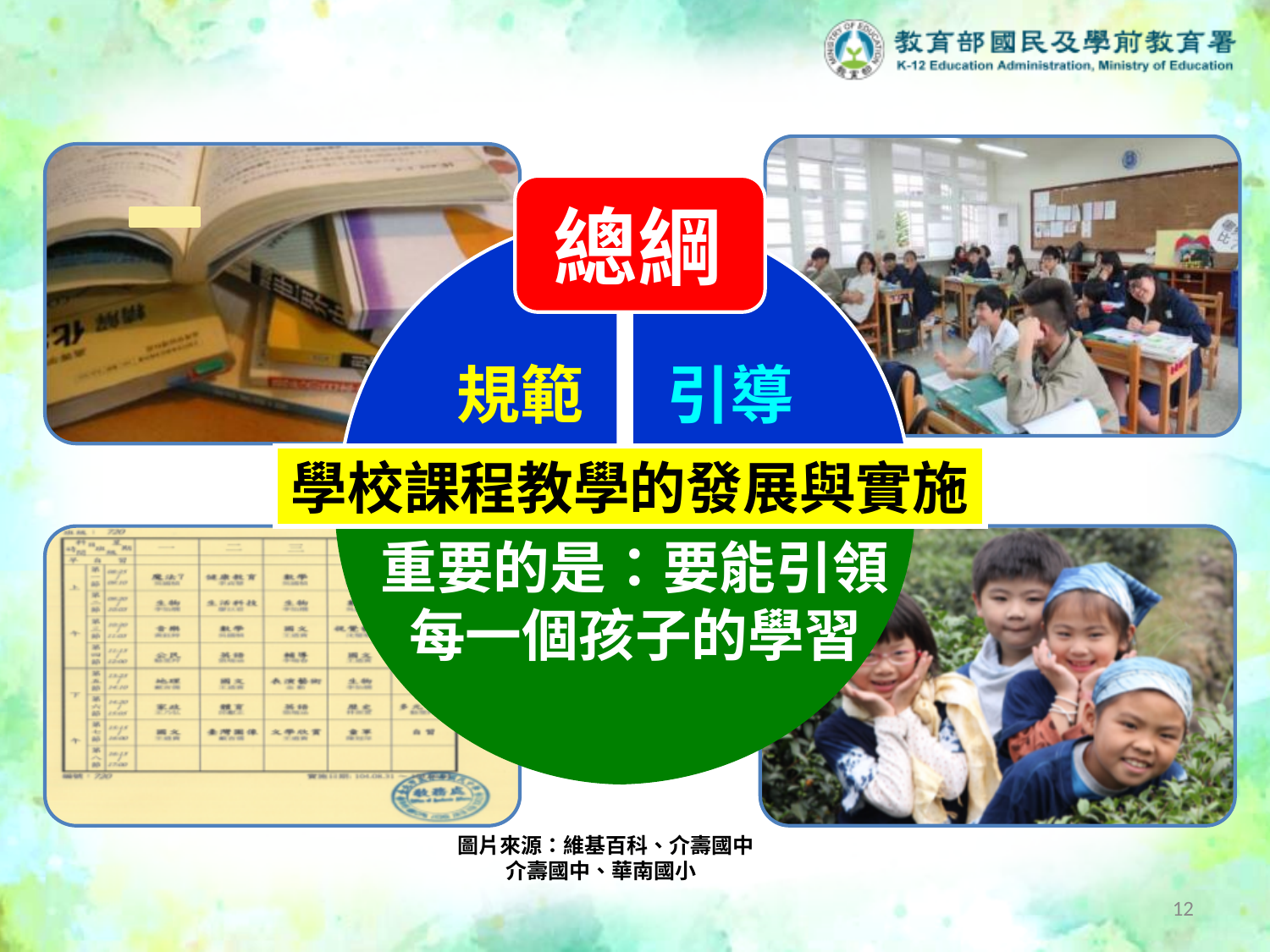

規範

引導
圖片來源：維基百科、介壽國中
          介壽國中、華南國小

總綱

學校課程教學的發展與實施

重要的是：要能引領
每一個孩子的學習

12